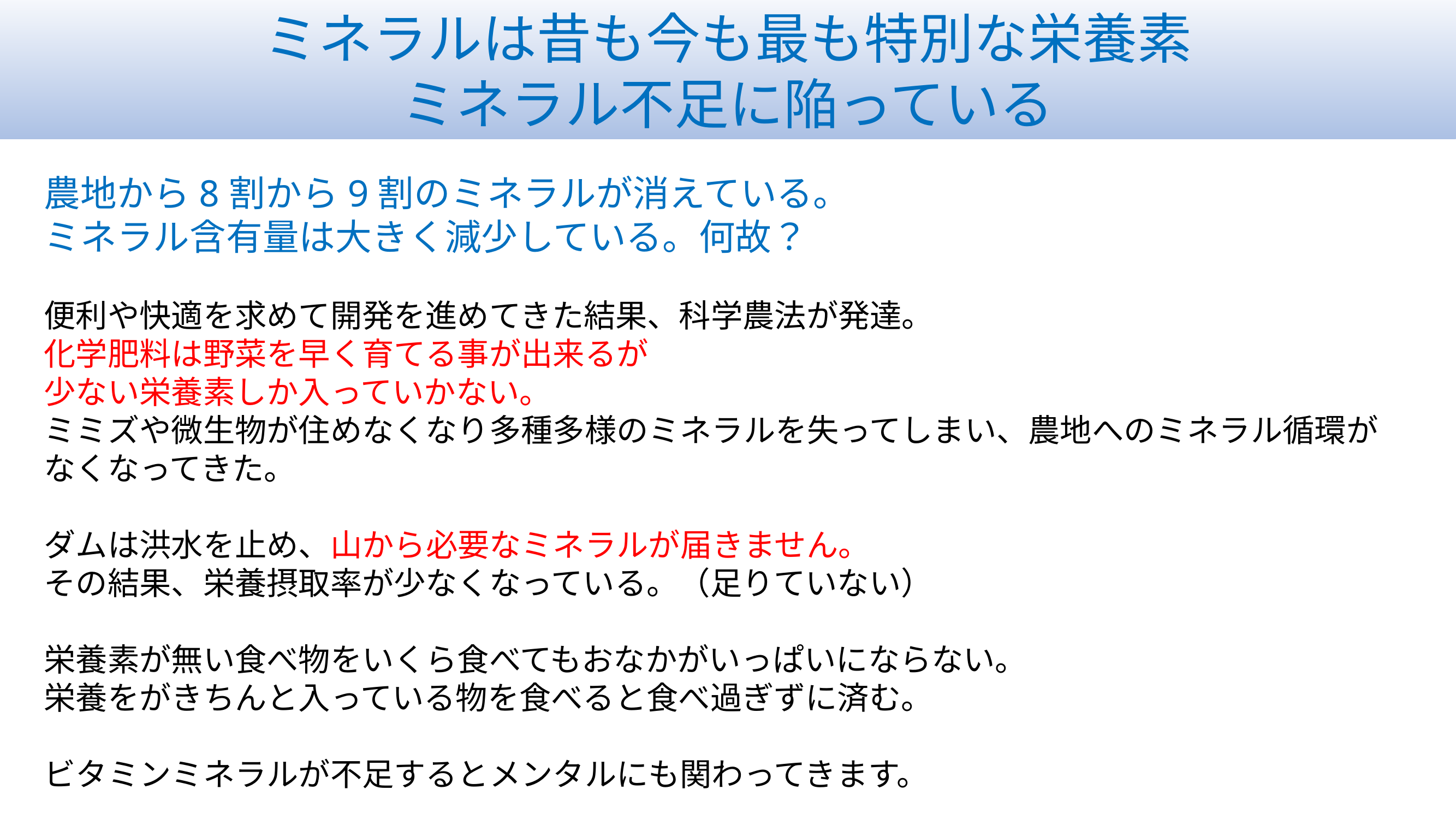

ミネラルは昔も今も最も特別な栄養素
ミネラル不足に陥っている

農地から8割から9割のミネラルが消えている。
ミネラル含有量は大きく減少している。何故？

便利や快適を求めて開発を進めてきた結果、科学農法が発達。
化学肥料は野菜を早く育てる事が出来るが
少ない栄養素しか入っていかない。
ミミズや微生物が住めなくなり多種多様のミネラルを失ってしまい、農地へのミネラル循環が
なくなってきた。

ダムは洪水を止め、山から必要なミネラルが届きません。
その結果、栄養摂取率が少なくなっている。（足りていない）

栄養素が無い食べ物をいくら食べてもおなかがいっぱいにならない。
栄養をがきちんと入っている物を食べると食べ過ぎずに済む。

ビタミンミネラルが不足するとメンタルにも関わってきます。